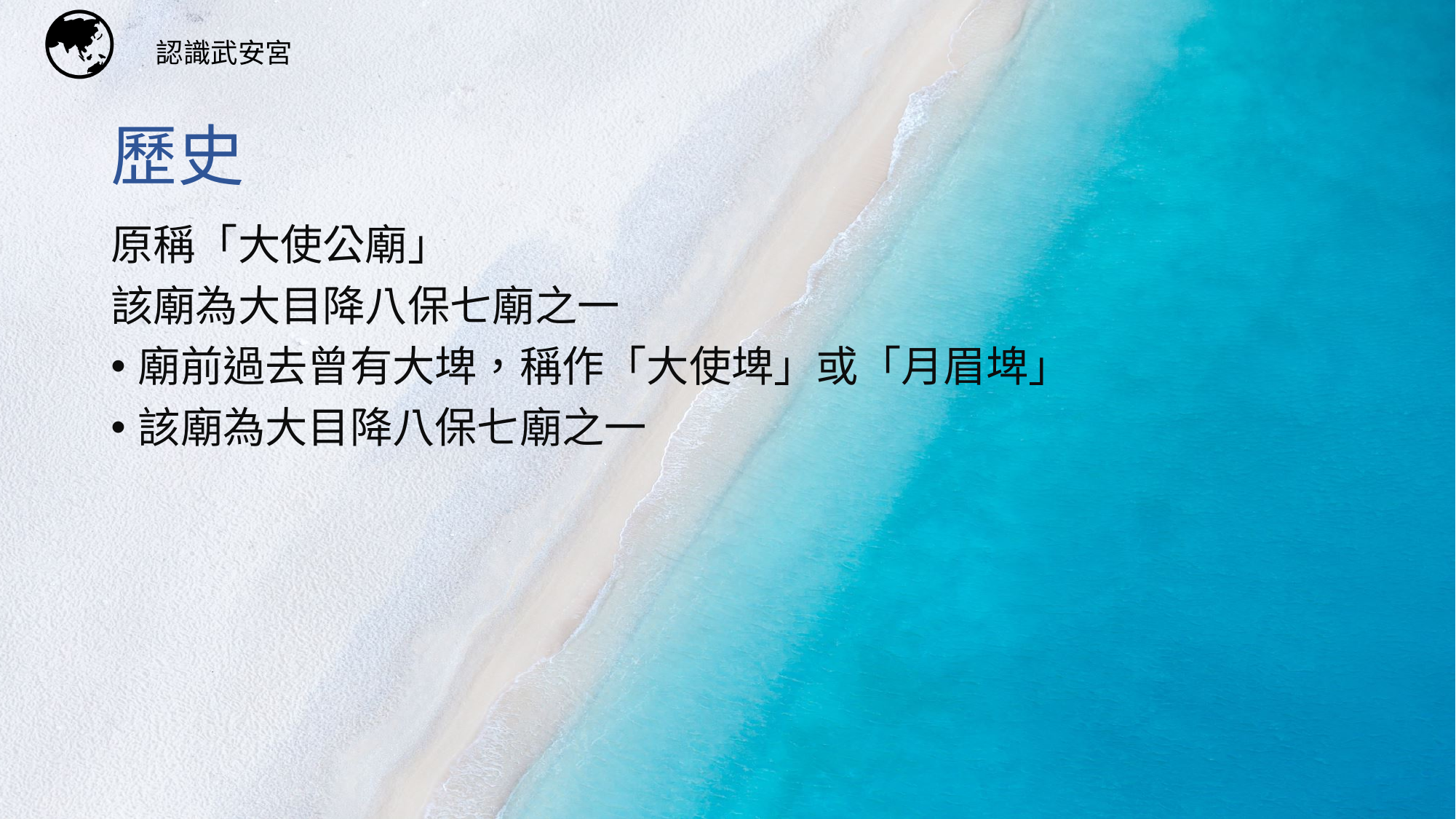

# 歷史
原稱「大使公廟」
該廟為大目降八保七廟之一
廟前過去曾有大埤，稱作「大使埤」或「月眉埤」
該廟為大目降八保七廟之一